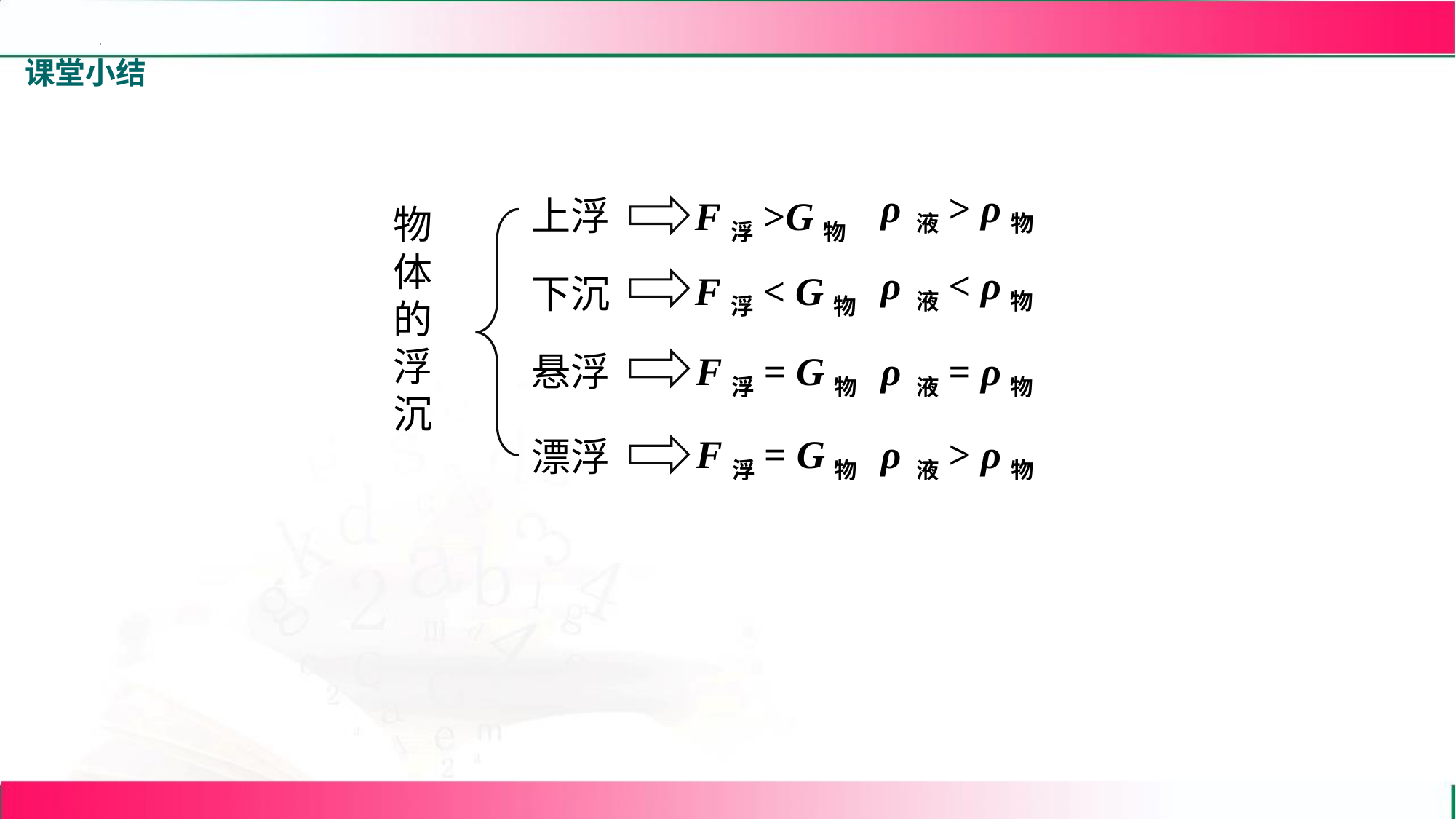

课堂小结
 ρ 液> ρ物
上浮
F浮>G物
物体的浮沉

 ρ 液< ρ物
F浮< G物
下沉

F浮= G物
 ρ 液= ρ物
悬浮

F浮= G物
 ρ 液> ρ物
漂浮